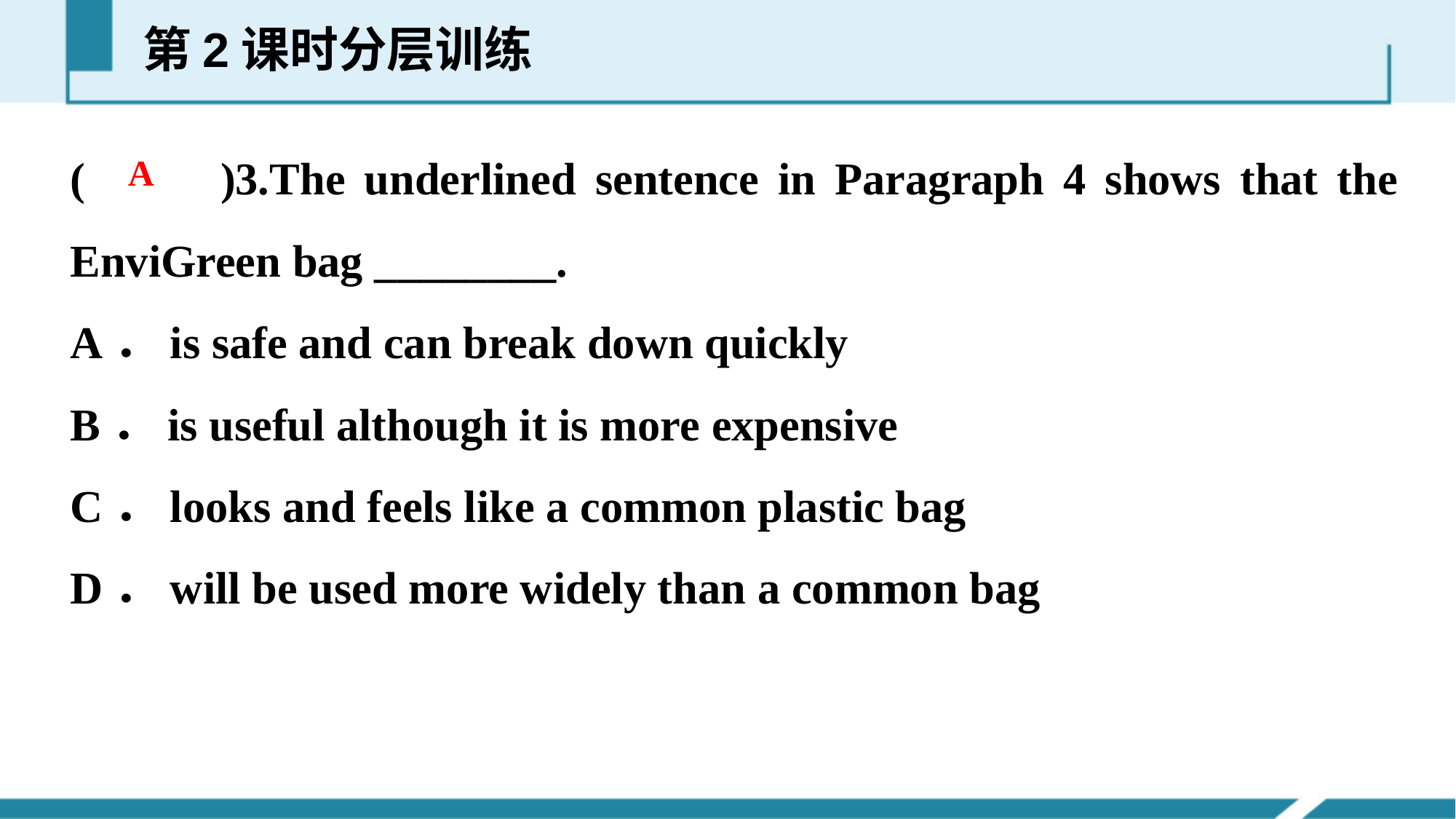

第2课时分层训练
(　　)3.The underlined sentence in Paragraph 4 shows that the EnviGreen bag ________.
A．is safe and can break down quickly
B．is useful although it is more expensive
C．looks and feels like a common plastic bag
D．will be used more widely than a common bag
A